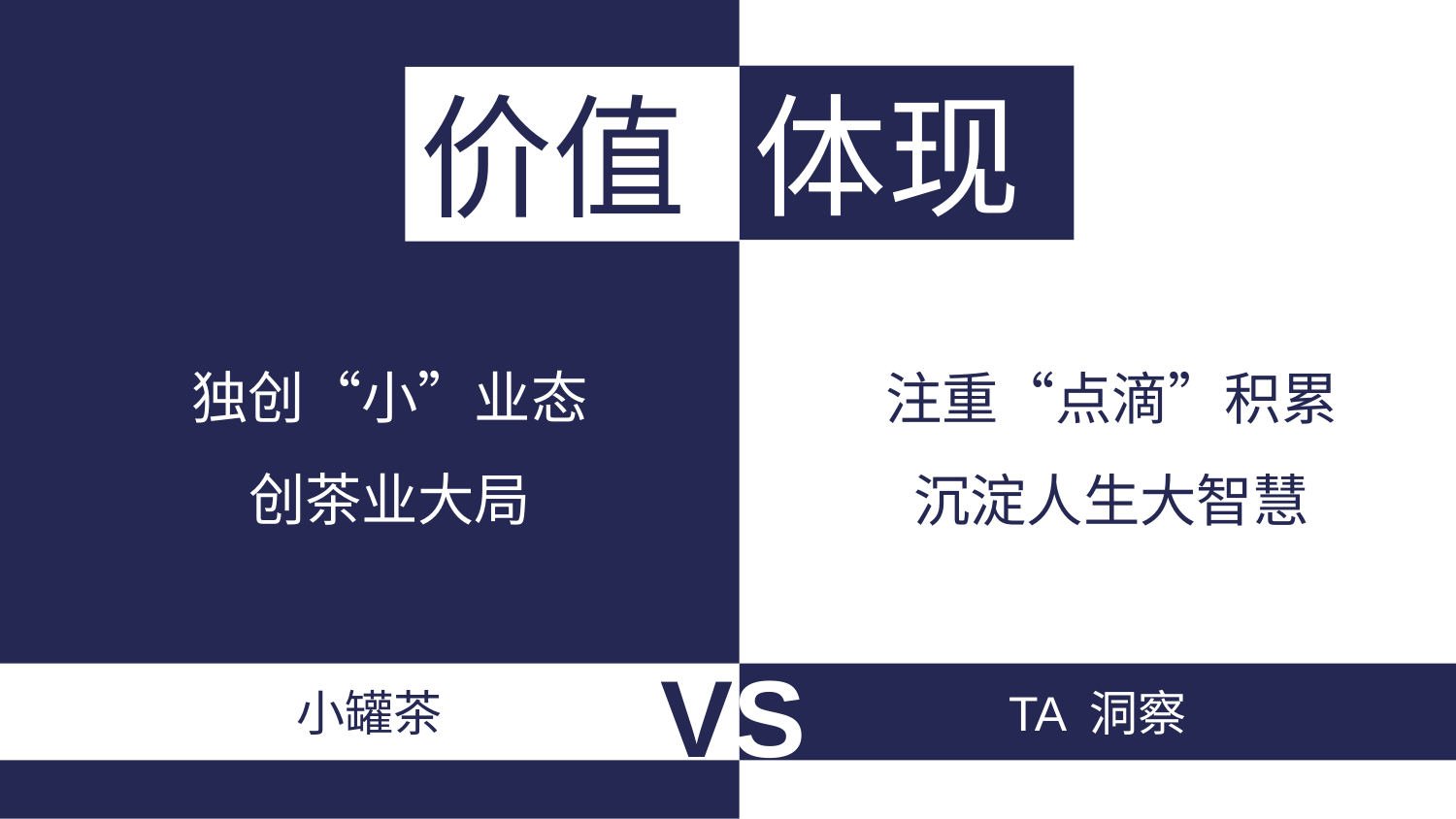

体现
价值
独创“小”业态
创茶业大局
注重“点滴”积累
沉淀人生大智慧
VS
小罐茶
TA 洞察